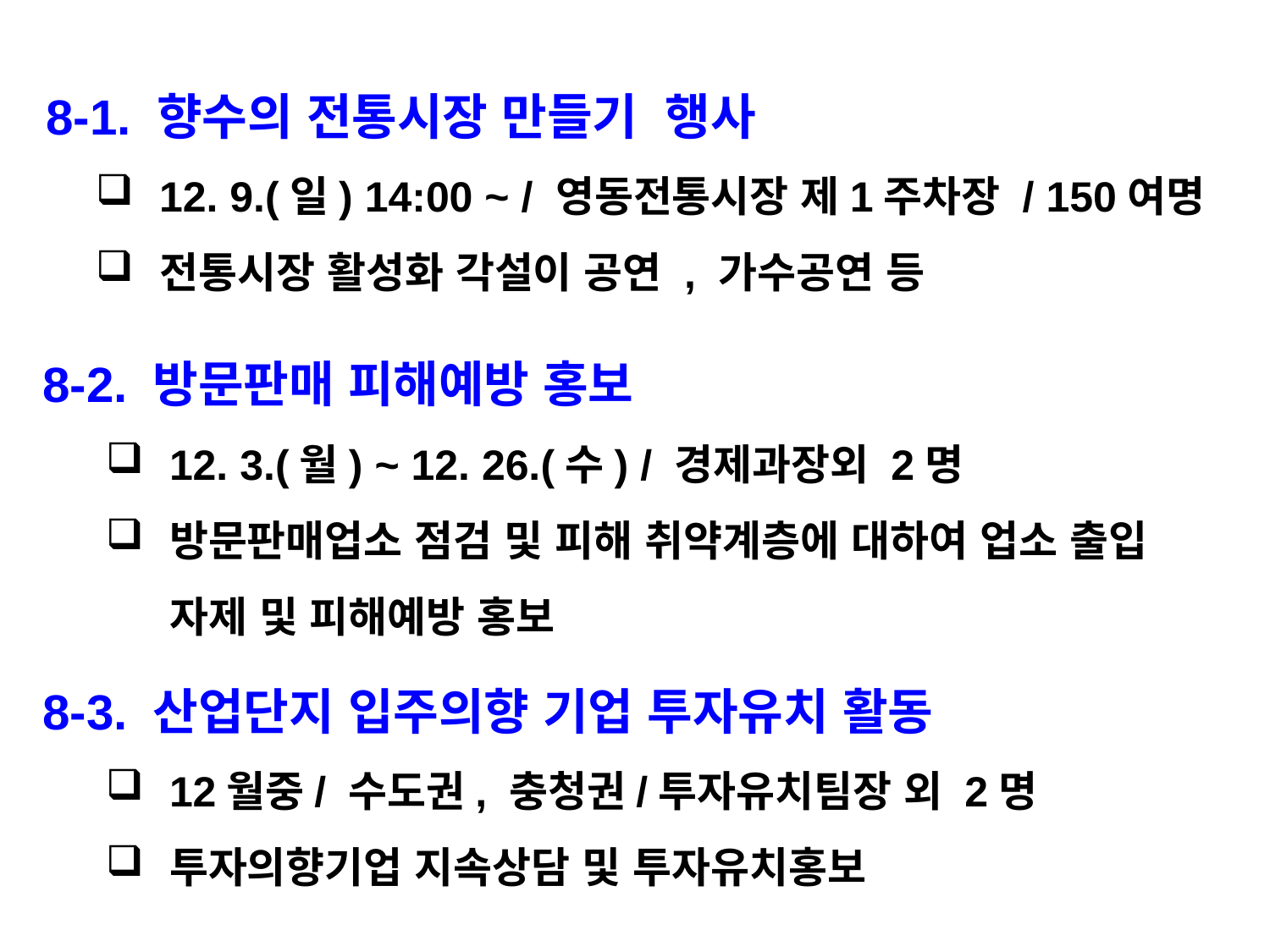

8-1. 향수의 전통시장 만들기  행사
12. 9.(일) 14:00 ~ / 영동전통시장 제1주차장 / 150여명
전통시장 활성화 각설이 공연 , 가수공연 등
8-2. 방문판매 피해예방 홍보
12. 3.(월) ~ 12. 26.(수) / 경제과장외 2명
방문판매업소 점검 및 피해 취약계층에 대하여 업소 출입 자제 및 피해예방 홍보
8-3. 산업단지 입주의향 기업 투자유치 활동
12월중/ 수도권, 충청권/투자유치팀장 외 2명
투자의향기업 지속상담 및 투자유치홍보